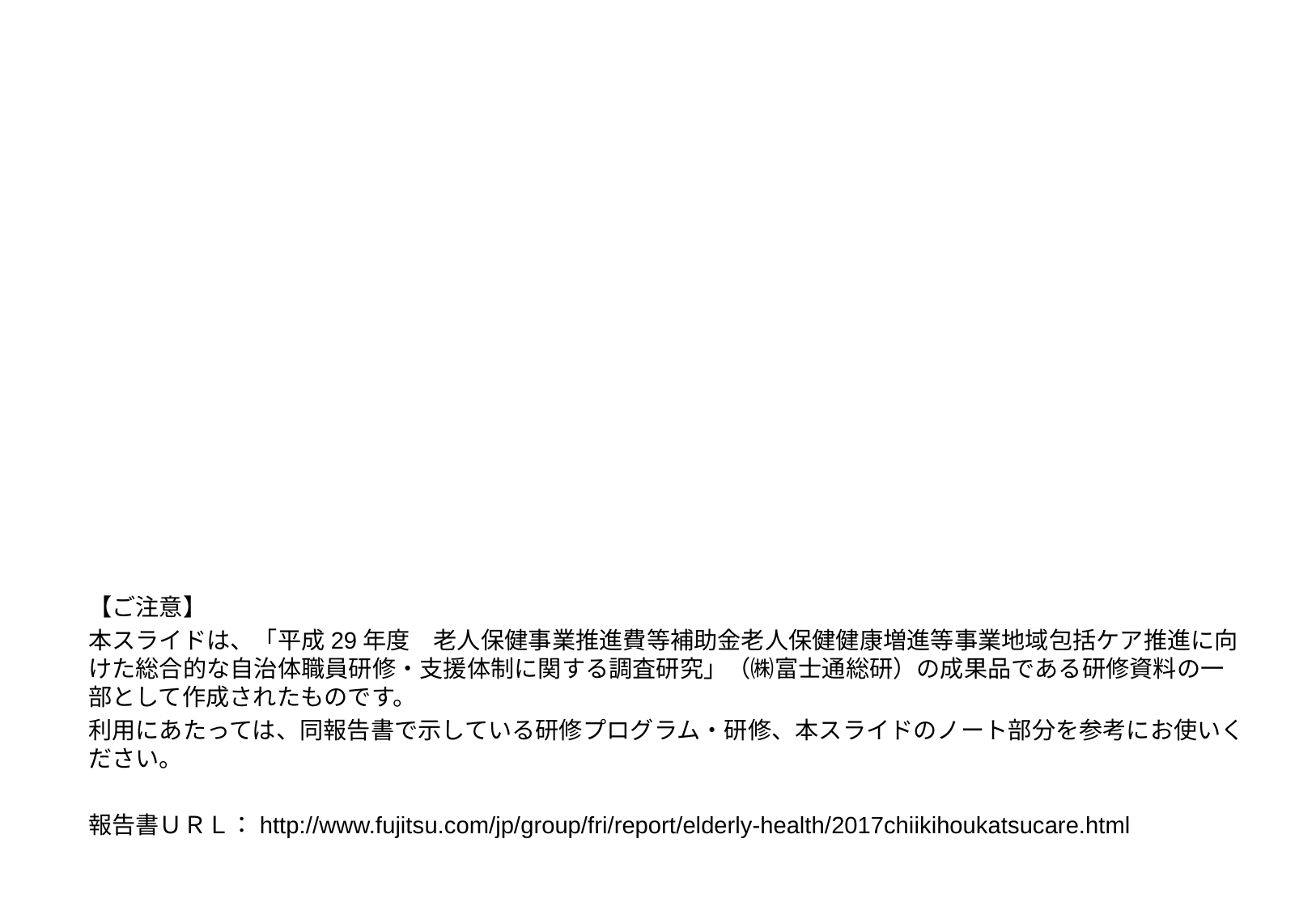

【ご注意】
本スライドは、「平成29年度　老人保健事業推進費等補助金老人保健健康増進等事業地域包括ケア推進に向けた総合的な自治体職員研修・支援体制に関する調査研究」（㈱富士通総研）の成果品である研修資料の一部として作成されたものです。
利用にあたっては、同報告書で示している研修プログラム・研修、本スライドのノート部分を参考にお使いください。

報告書ＵＲＬ：http://www.fujitsu.com/jp/group/fri/report/elderly-health/2017chiikihoukatsucare.html